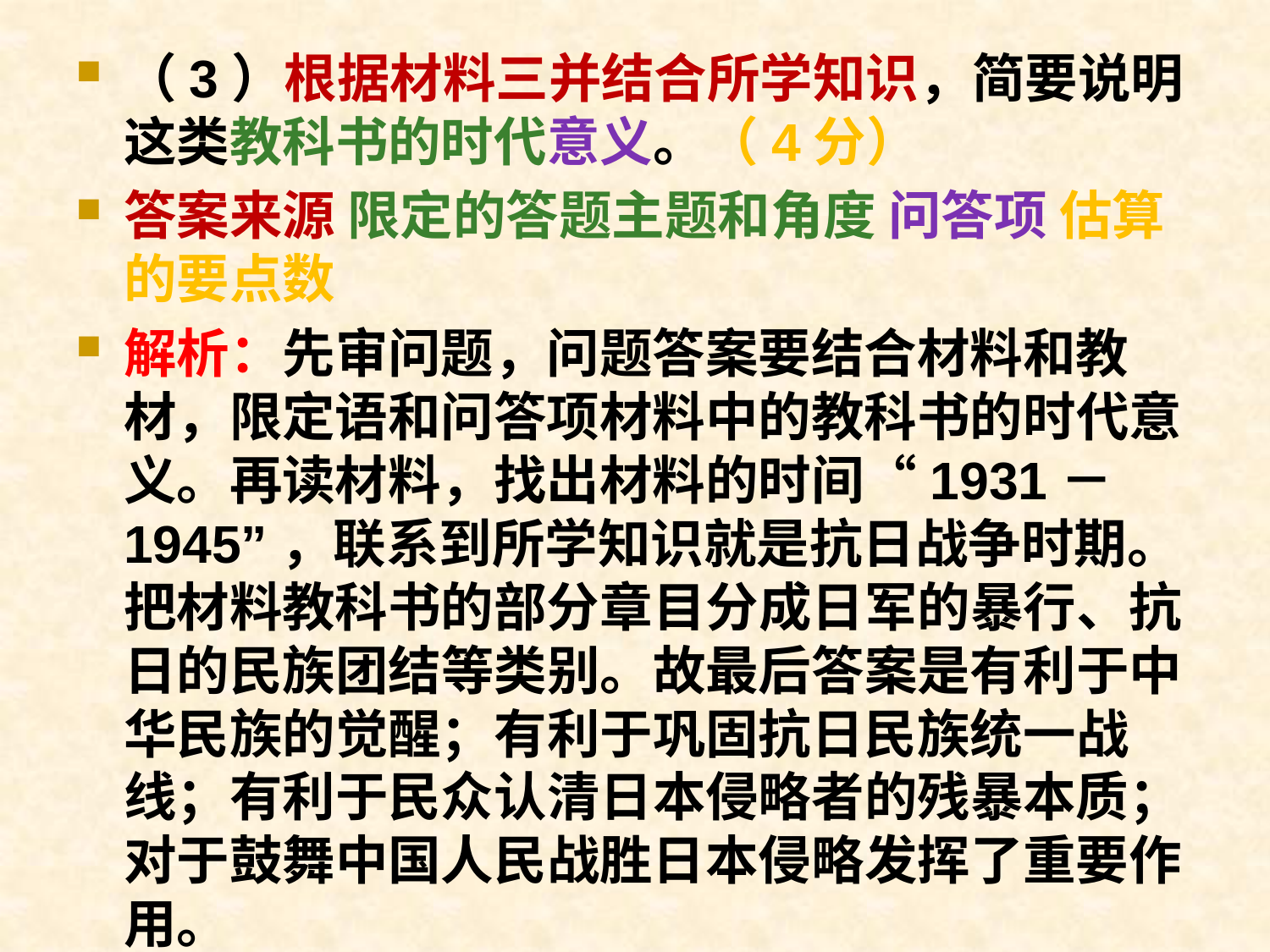

# （3）根据材料三并结合所学知识，简要说明这类教科书的时代意义。（4分）
答案来源 限定的答题主题和角度 问答项 估算的要点数
解析：先审问题，问题答案要结合材料和教材，限定语和问答项材料中的教科书的时代意义。再读材料，找出材料的时间“1931－1945”，联系到所学知识就是抗日战争时期。把材料教科书的部分章目分成日军的暴行、抗日的民族团结等类别。故最后答案是有利于中华民族的觉醒；有利于巩固抗日民族统一战线；有利于民众认清日本侵略者的残暴本质；对于鼓舞中国人民战胜日本侵略发挥了重要作用。